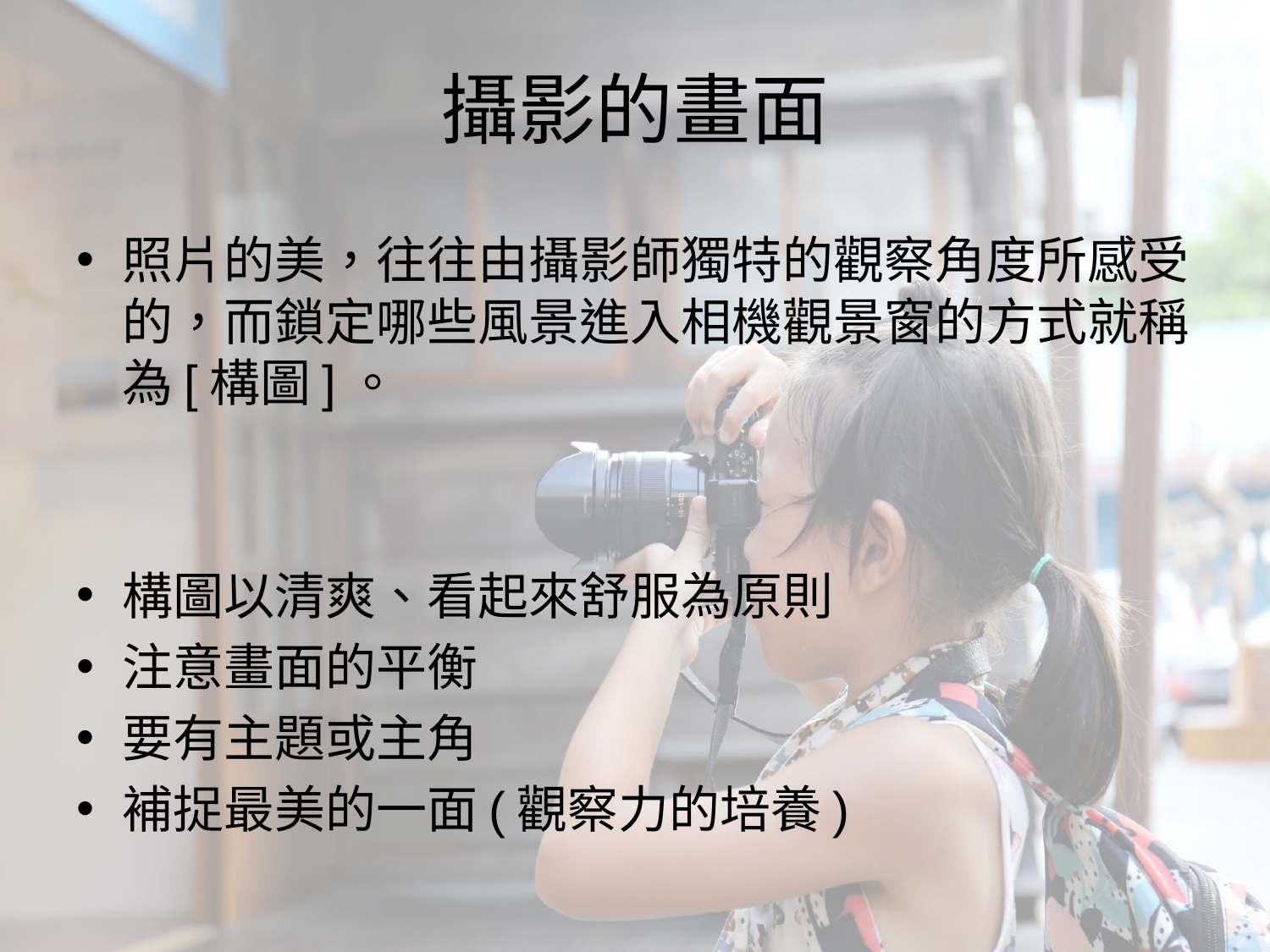

# 攝影的畫面
照片的美，往往由攝影師獨特的觀察角度所感受的，而鎖定哪些風景進入相機觀景窗的方式就稱為[構圖]。

構圖以清爽、看起來舒服為原則
注意畫面的平衡
要有主題或主角
補捉最美的一面(觀察力的培養)